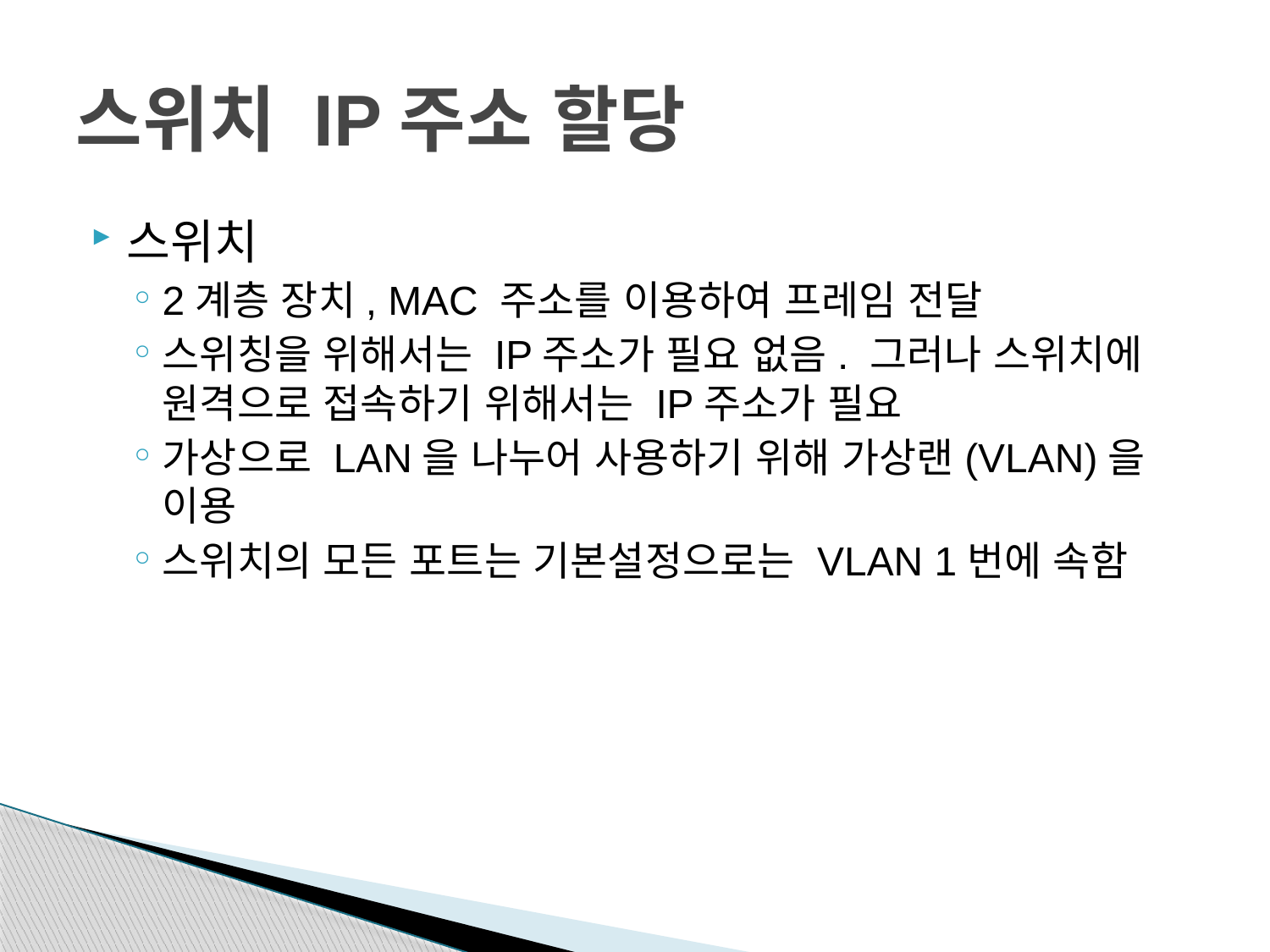

# 스위치 IP주소 할당
스위치
2계층 장치, MAC 주소를 이용하여 프레임 전달
스위칭을 위해서는 IP주소가 필요 없음. 그러나 스위치에 원격으로 접속하기 위해서는 IP주소가 필요
가상으로 LAN을 나누어 사용하기 위해 가상랜(VLAN)을 이용
스위치의 모든 포트는 기본설정으로는 VLAN 1번에 속함